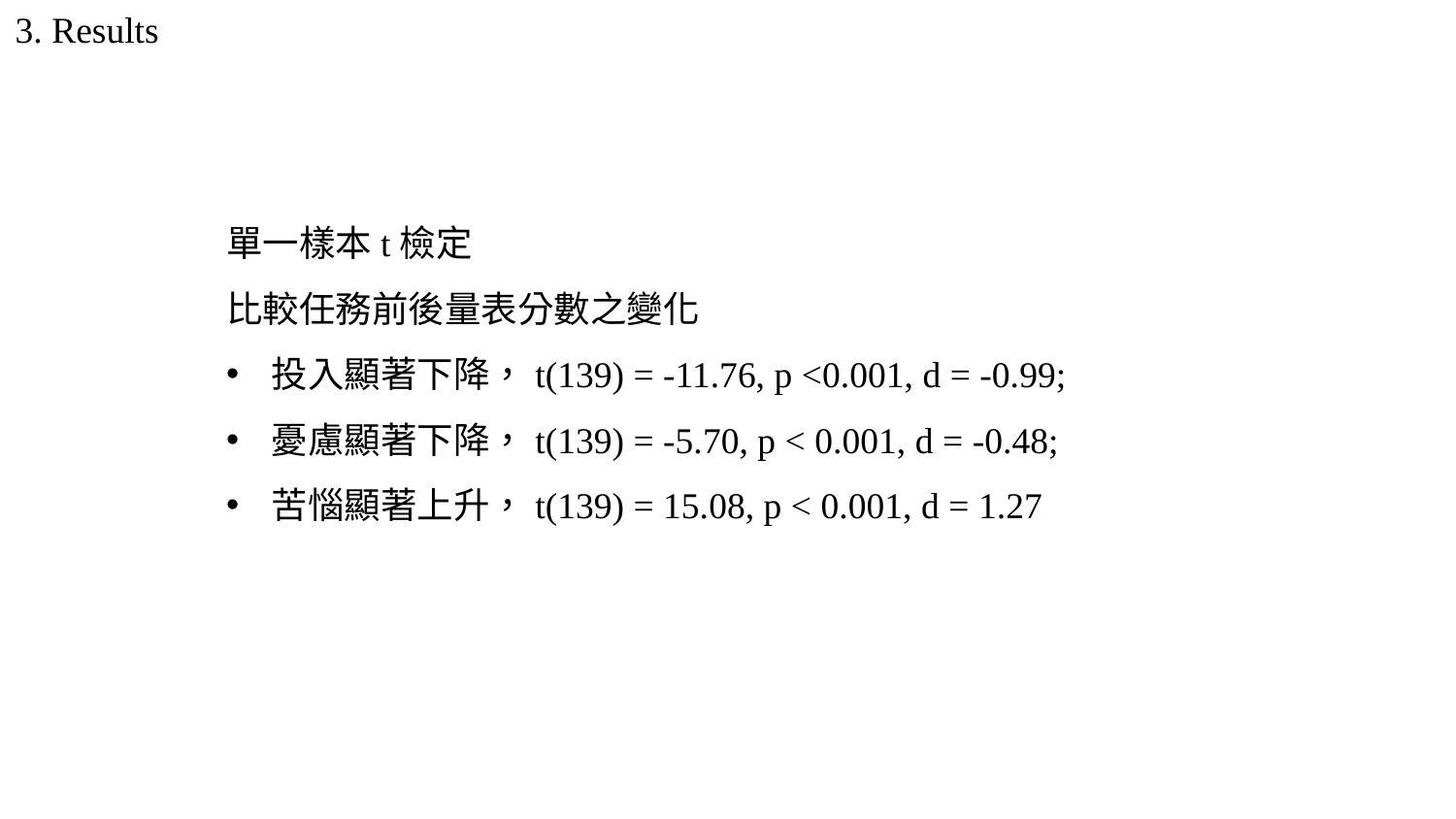

3. Results
單一樣本t檢定
比較任務前後量表分數之變化
投入顯著下降，t(139) = -11.76, p <0.001, d = -0.99;
憂慮顯著下降，t(139) = -5.70, p < 0.001, d = -0.48;
苦惱顯著上升，t(139) = 15.08, p < 0.001, d = 1.27